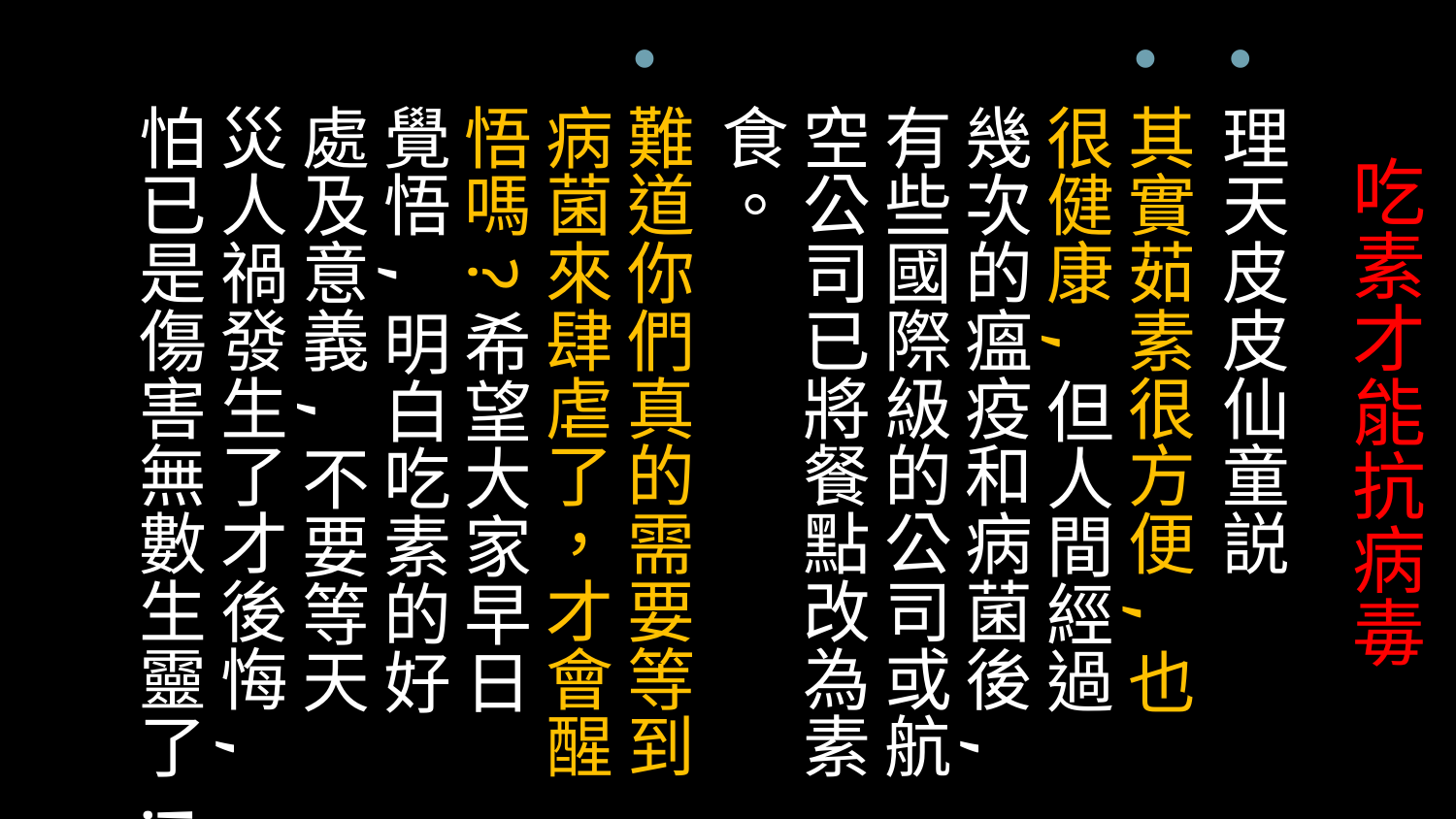

# 吃素才能抗病毒
理天皮皮仙童説
其實茹素很方便,也很健康,但人間經過幾次的瘟疫和病菌後,有些國際級的公司或航空公司已將餐點改為素食。
難道你們真的需要等到病菌來肆虐了，才會醒悟嗎?希望大家早日覺悟,明白吃素的好處及意義,不要等天災人禍發生了才後悔,怕已是傷害無數生靈了!